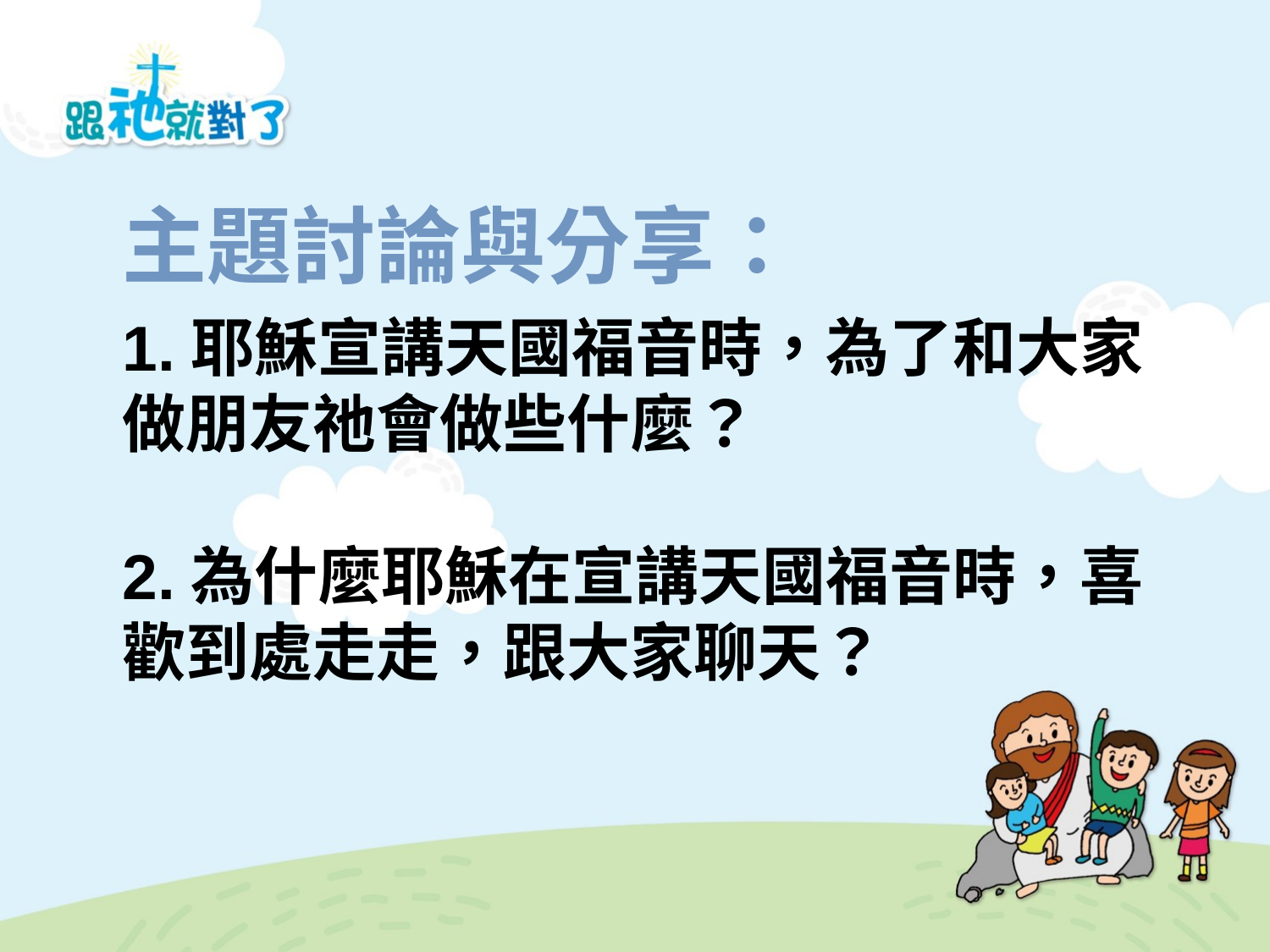

主題討論與分享：
1.耶穌宣講天國福音時，為了和大家做朋友祂會做些什麼？

2.為什麼耶穌在宣講天國福音時，喜歡到處走走，跟大家聊天？